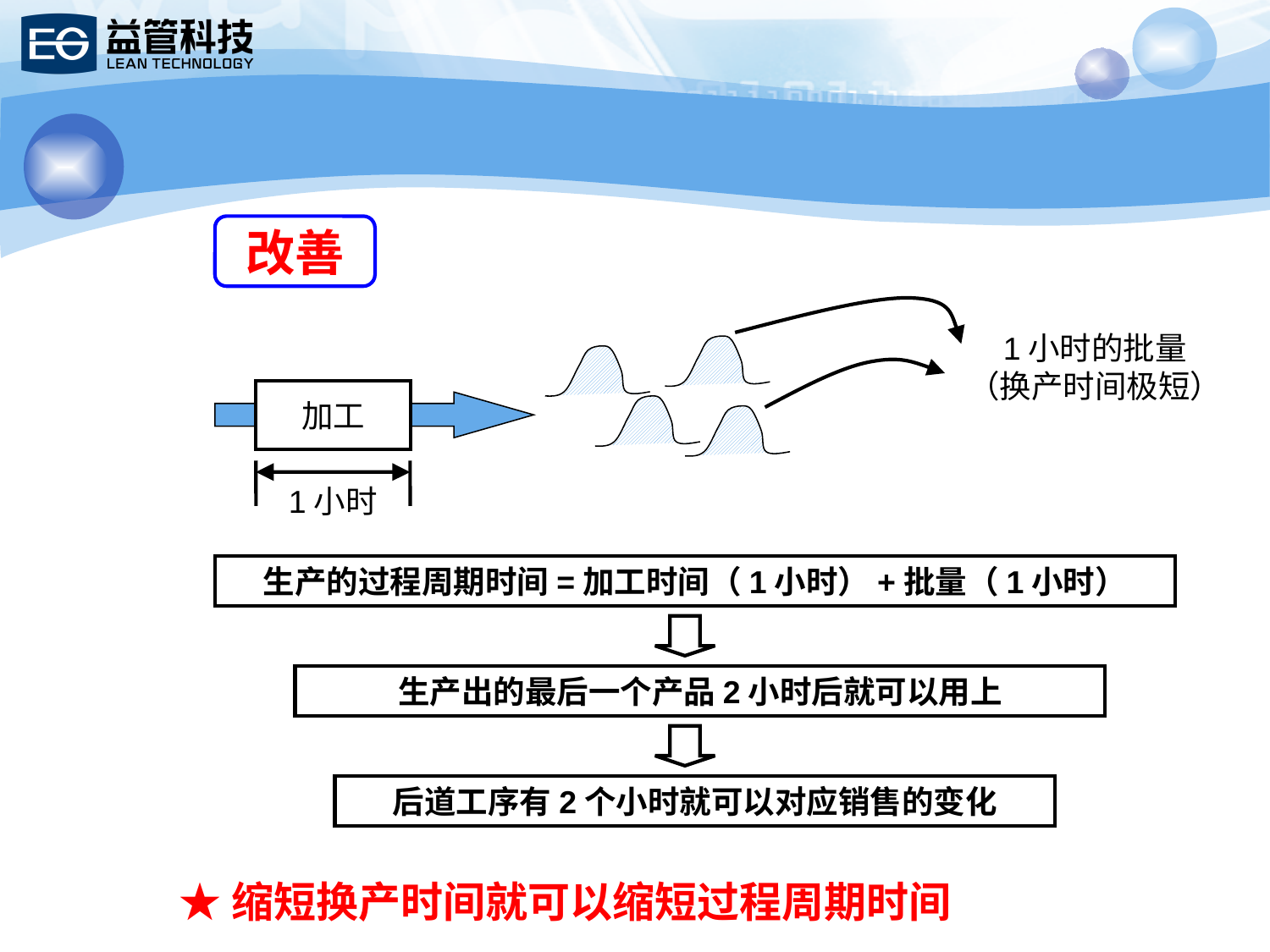

改善

1小时的批量
（换产时间极短）

加工

1小时
生产的过程周期时间=加工时间（1小时）+批量（1小时）

生产出的最后一个产品2小时后就可以用上

后道工序有2个小时就可以对应销售的变化
★缩短换产时间就可以缩短过程周期时间